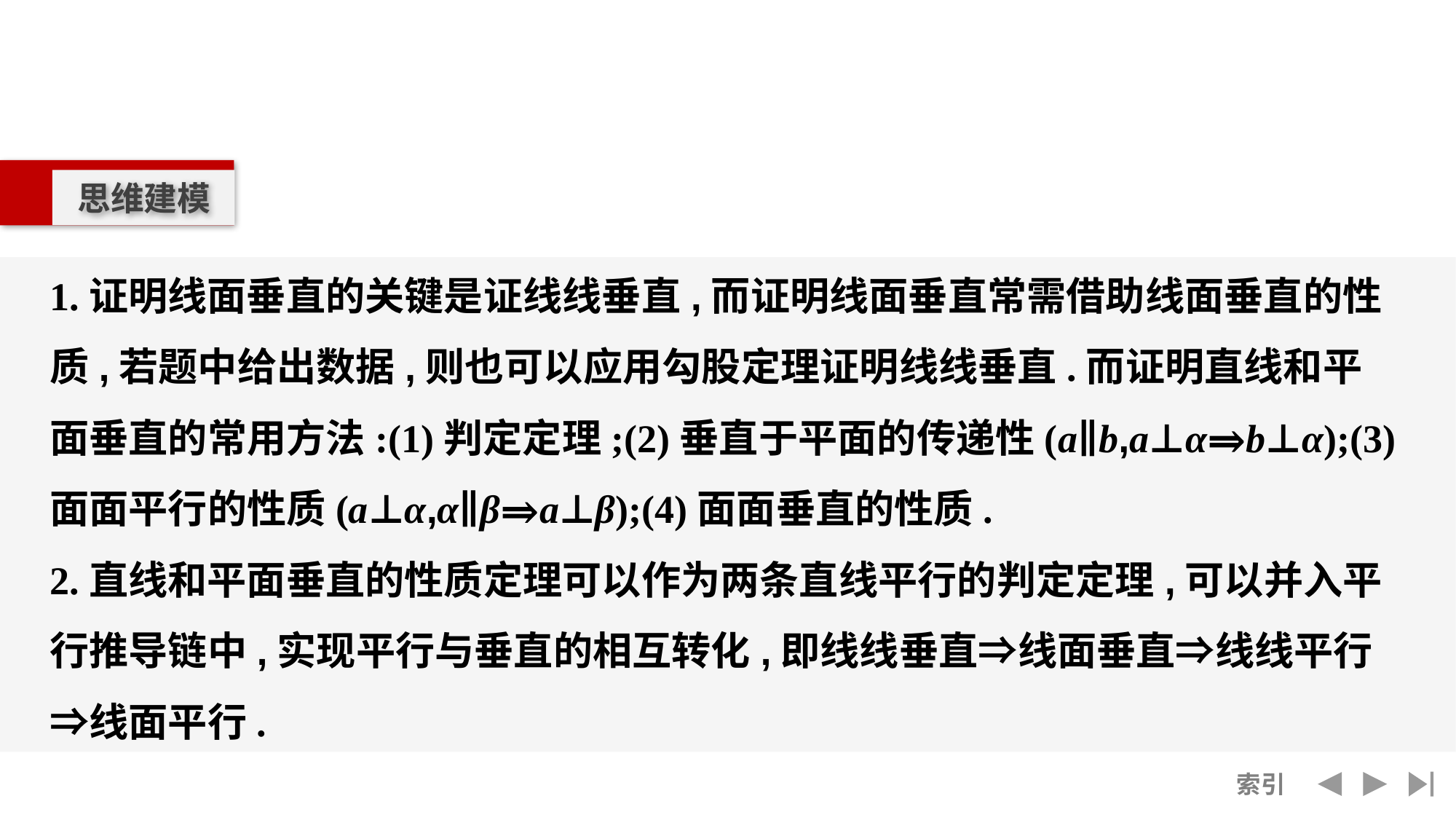

思维建模
1.证明线面垂直的关键是证线线垂直,而证明线面垂直常需借助线面垂直的性质,若题中给出数据,则也可以应用勾股定理证明线线垂直.而证明直线和平面垂直的常用方法:(1)判定定理;(2)垂直于平面的传递性(a∥b,a⊥α⇒b⊥α);(3)面面平行的性质(a⊥α,α∥β⇒a⊥β);(4)面面垂直的性质.
2.直线和平面垂直的性质定理可以作为两条直线平行的判定定理,可以并入平行推导链中,实现平行与垂直的相互转化,即线线垂直⇒线面垂直⇒线线平行⇒线面平行.